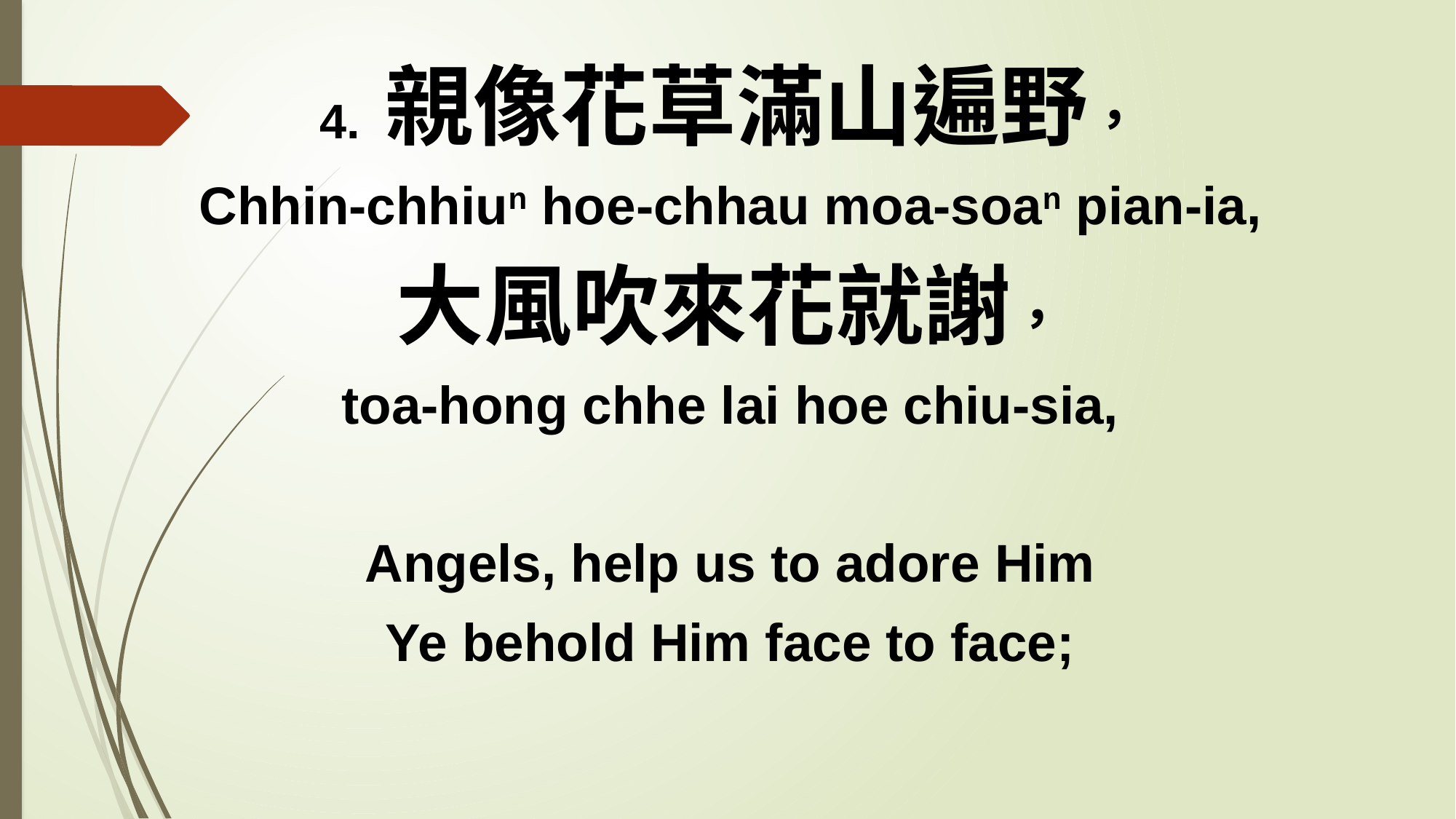

4. 親像花草滿山遍野，
Chhin-chhiun hoe-chhau moa-soan pian-ia,
大風吹來花就謝，
toa-hong chhe lai hoe chiu-sia,

Angels, help us to adore Him
Ye behold Him face to face;